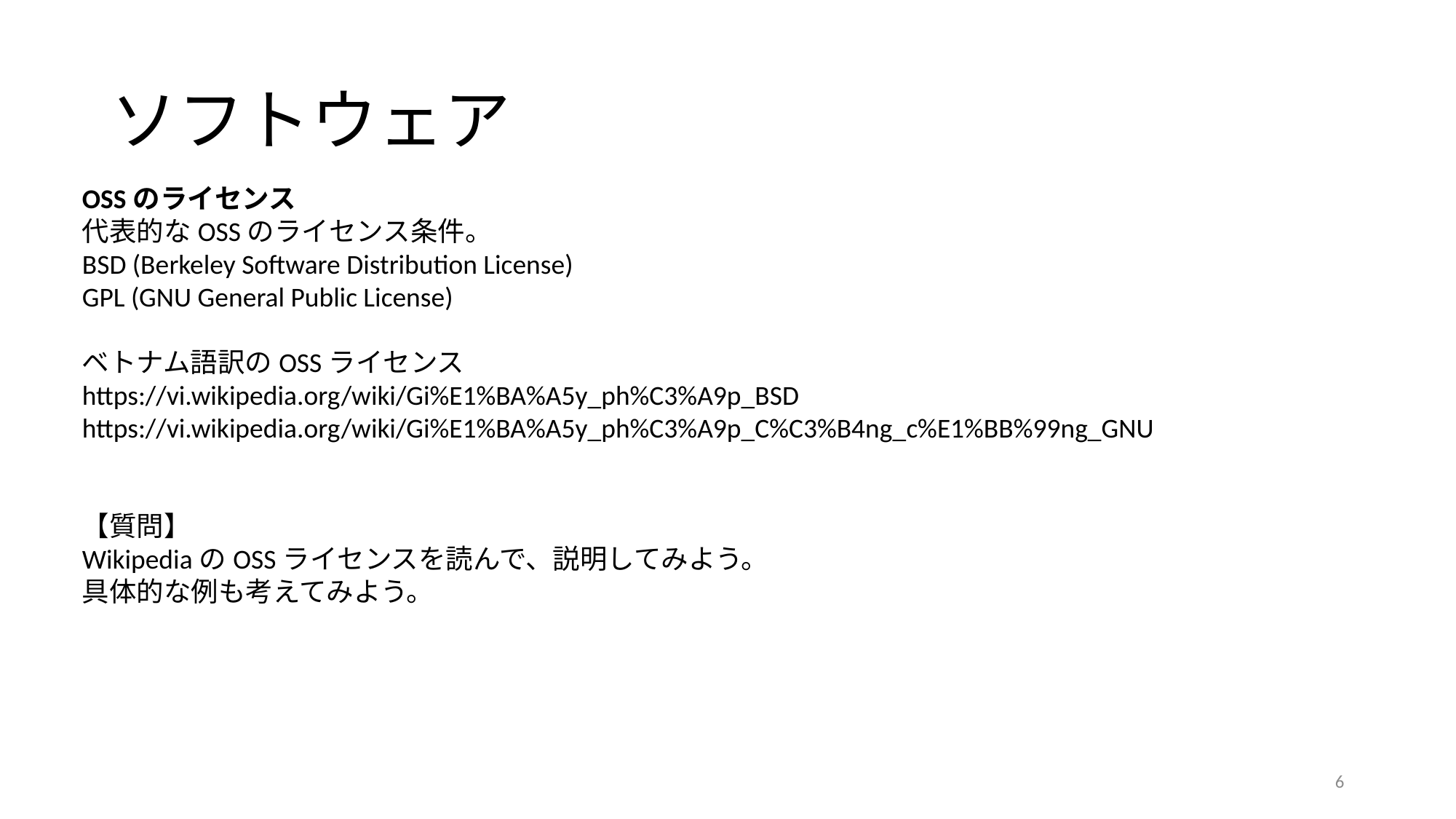

# ソフトウェア
OSSのライセンス
代表的なOSSのライセンス条件。
BSD (Berkeley Software Distribution License)
GPL (GNU General Public License)

ベトナム語訳のOSSライセンス
https://vi.wikipedia.org/wiki/Gi%E1%BA%A5y_ph%C3%A9p_BSD
https://vi.wikipedia.org/wiki/Gi%E1%BA%A5y_ph%C3%A9p_C%C3%B4ng_c%E1%BB%99ng_GNU

【質問】
WikipediaのOSSライセンスを読んで、説明してみよう。
具体的な例も考えてみよう。

6